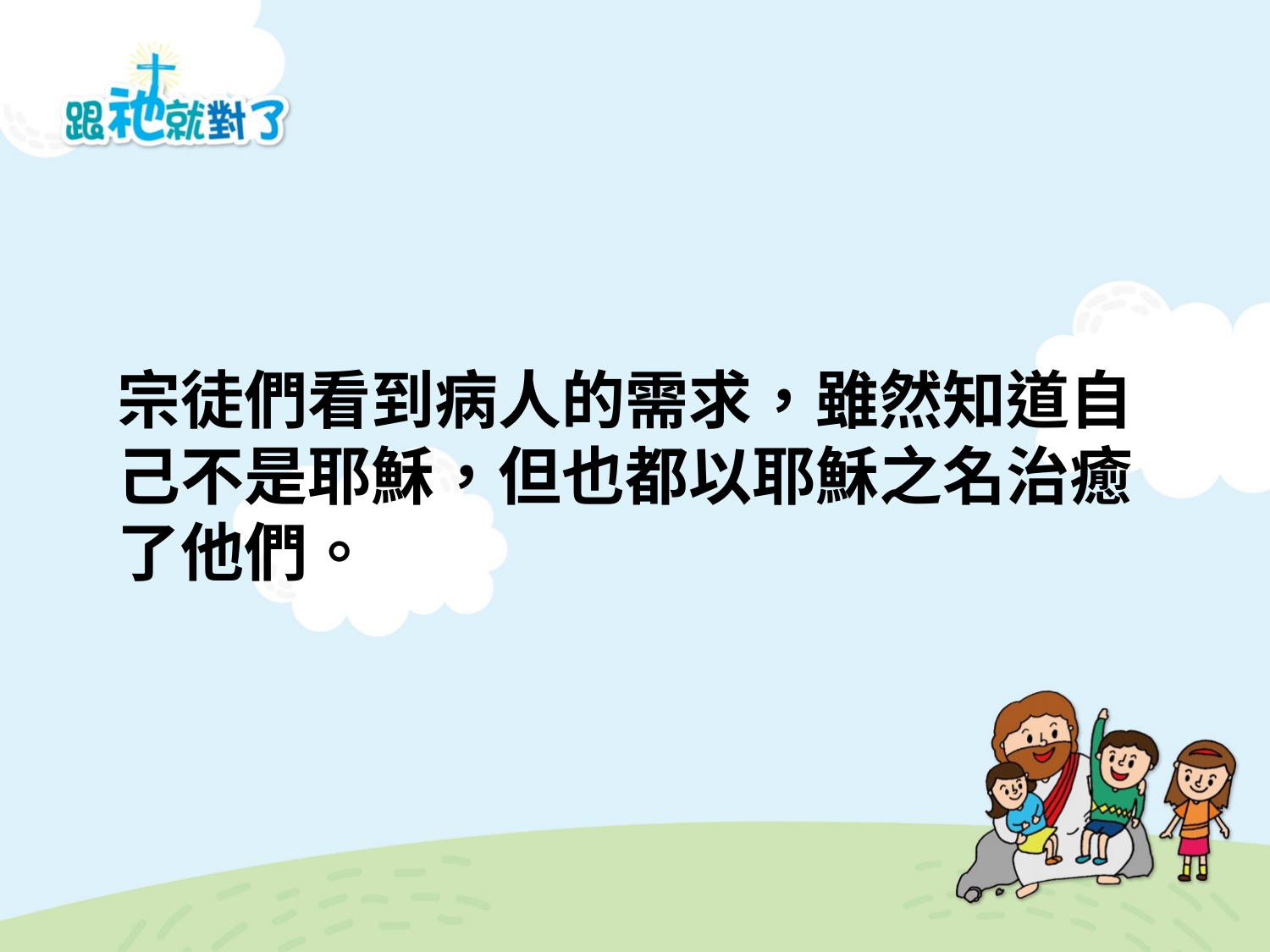

宗徒們看到病人的需求，雖然知道自己不是耶穌，但也都以耶穌之名治癒了他們。